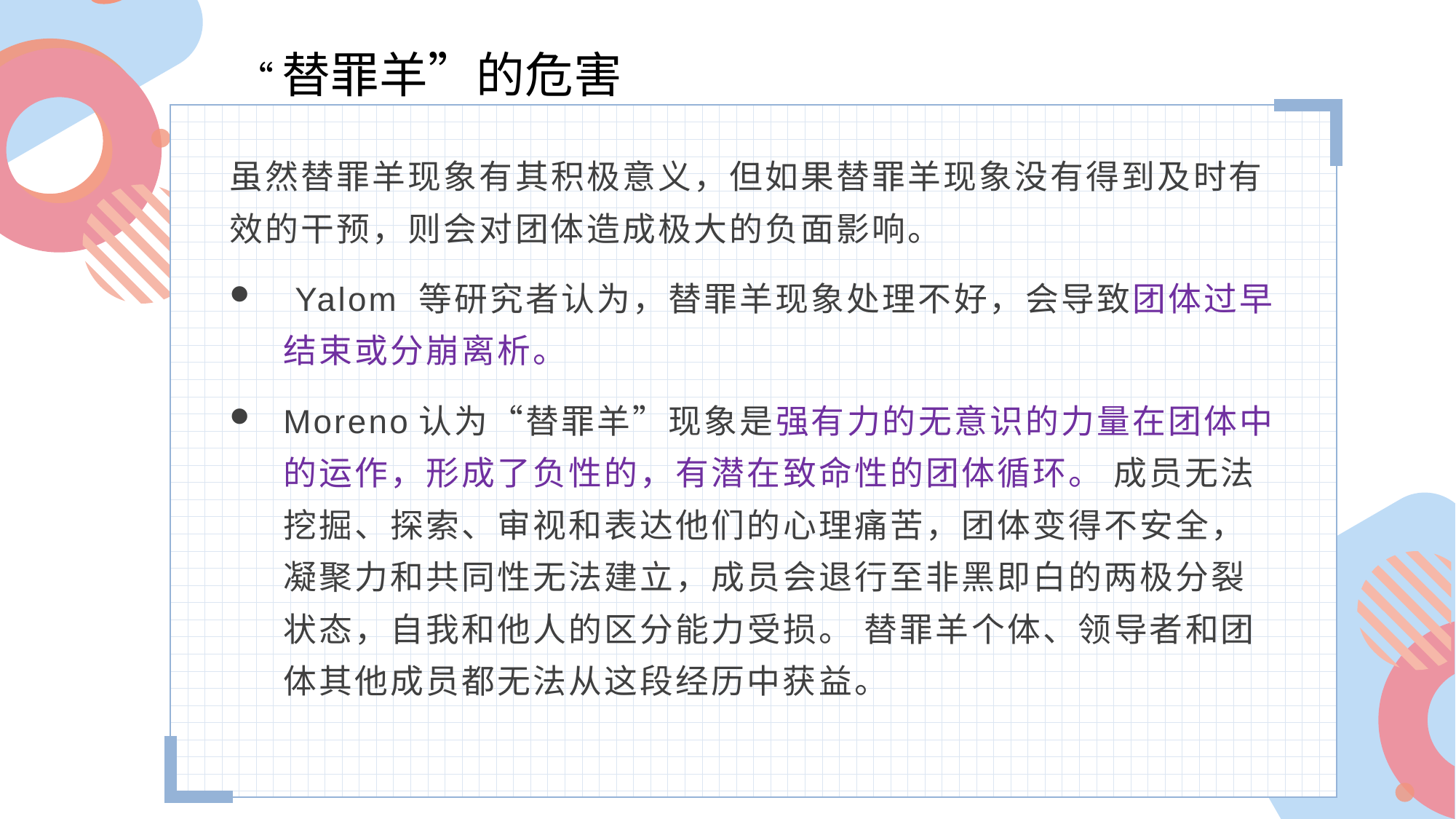

“替罪羊”的危害

虽然替罪羊现象有其积极意义，但如果替罪羊现象没有得到及时有效的干预，则会对团体造成极大的负面影响。
 Yalom 等研究者认为，替罪羊现象处理不好，会导致团体过早结束或分崩离析。
Moreno认为“替罪羊”现象是强有力的无意识的力量在团体中的运作，形成了负性的，有潜在致命性的团体循环。 成员无法挖掘、探索、审视和表达他们的心理痛苦，团体变得不安全，凝聚力和共同性无法建立，成员会退行至非黑即白的两极分裂状态，自我和他人的区分能力受损。 替罪羊个体、领导者和团体其他成员都无法从这段经历中获益。

标题二

标题一
标题四
标题三